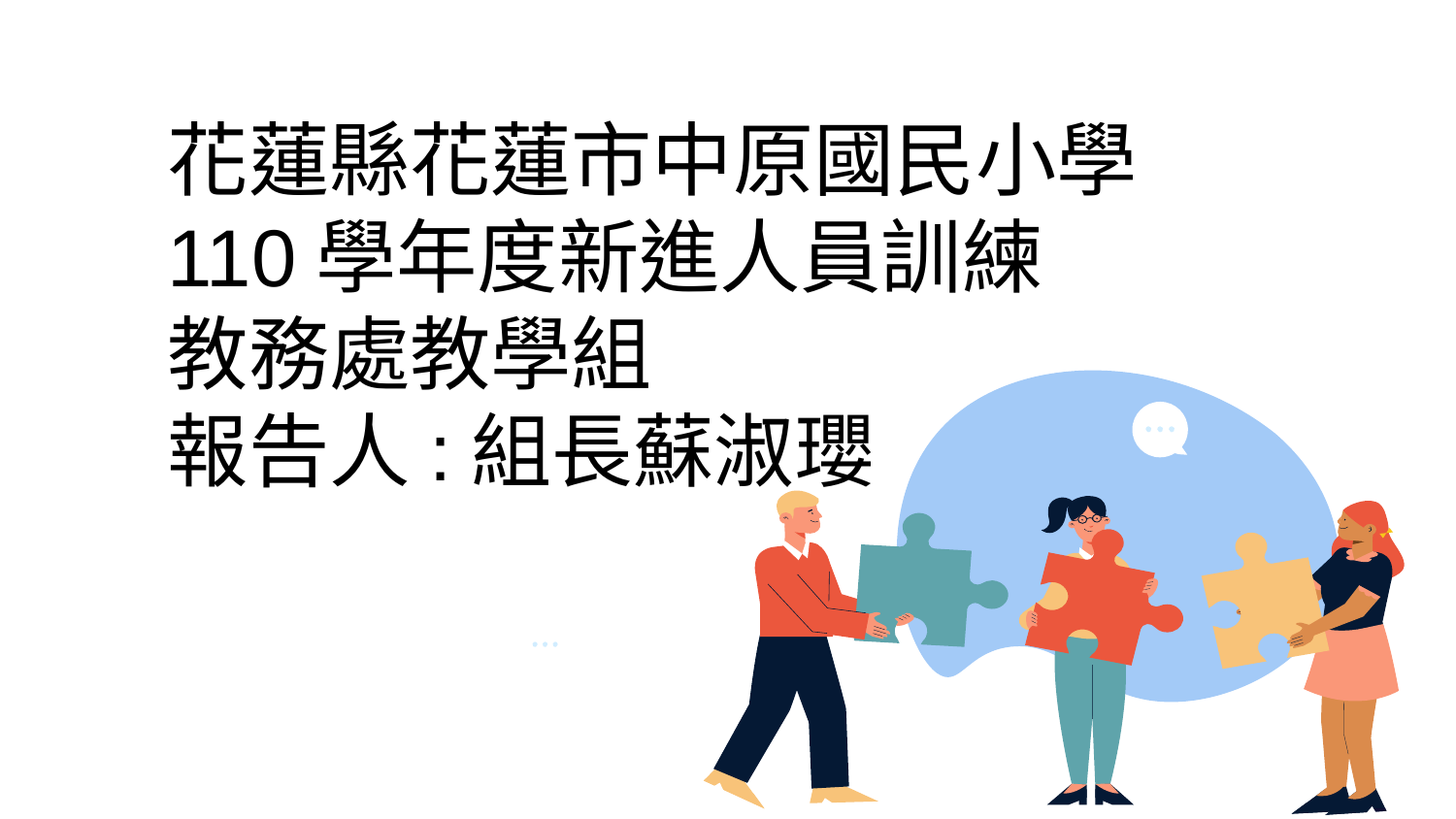

花蓮縣花蓮市中原國民小學110學年度新進人員訓練
教務處教學組
報告人:組長蘇淑瓔